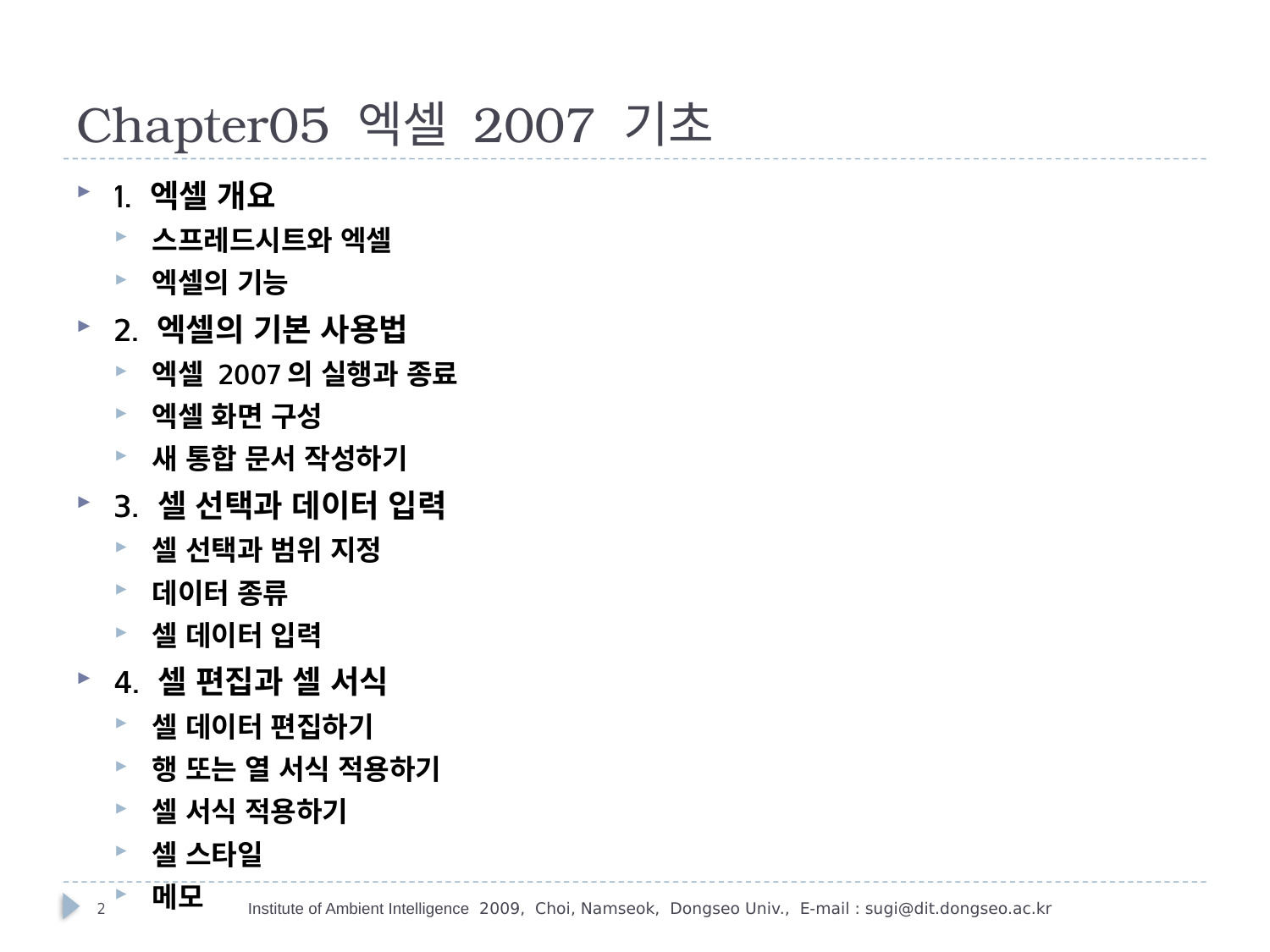

# Chapter05 엑셀 2007 기초
1. 엑셀 개요
스프레드시트와 엑셀
엑셀의 기능
2. 엑셀의 기본 사용법
엑셀 2007의 실행과 종료
엑셀 화면 구성
새 통합 문서 작성하기
3. 셀 선택과 데이터 입력
셀 선택과 범위 지정
데이터 종류
셀 데이터 입력
4. 셀 편집과 셀 서식
셀 데이터 편집하기
행 또는 열 서식 적용하기
셀 서식 적용하기
셀 스타일
메모